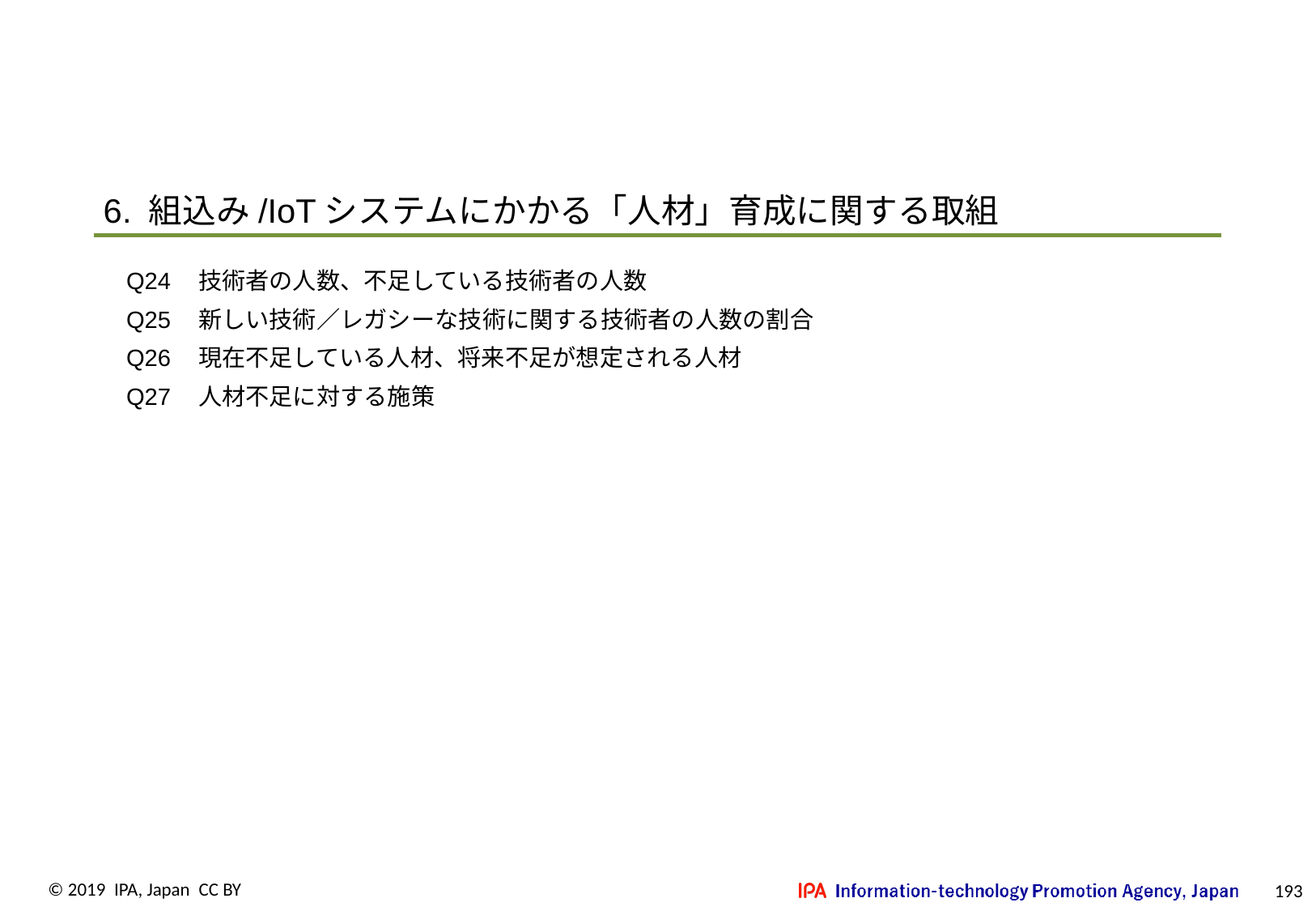

6. 組込み/IoTシステムにかかる「人材」育成に関する取組
Q24	技術者の人数、不足している技術者の人数
Q25	新しい技術／レガシーな技術に関する技術者の人数の割合
Q26	現在不足している人材、将来不足が想定される人材
Q27	人材不足に対する施策